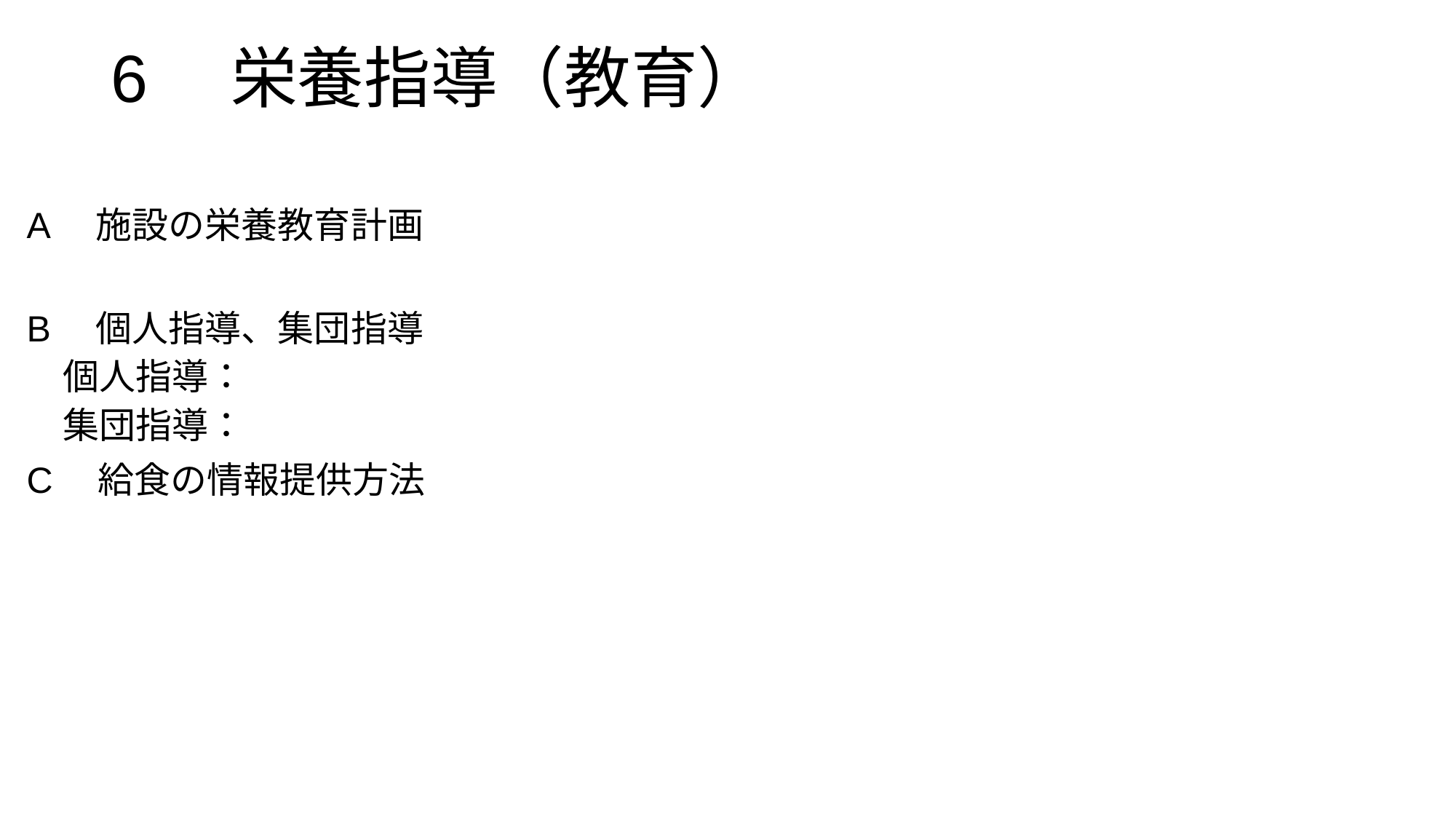

# 6　栄養指導（教育）
A　施設の栄養教育計画

B　個人指導、集団指導
　個人指導：
　集団指導：
C　給食の情報提供方法